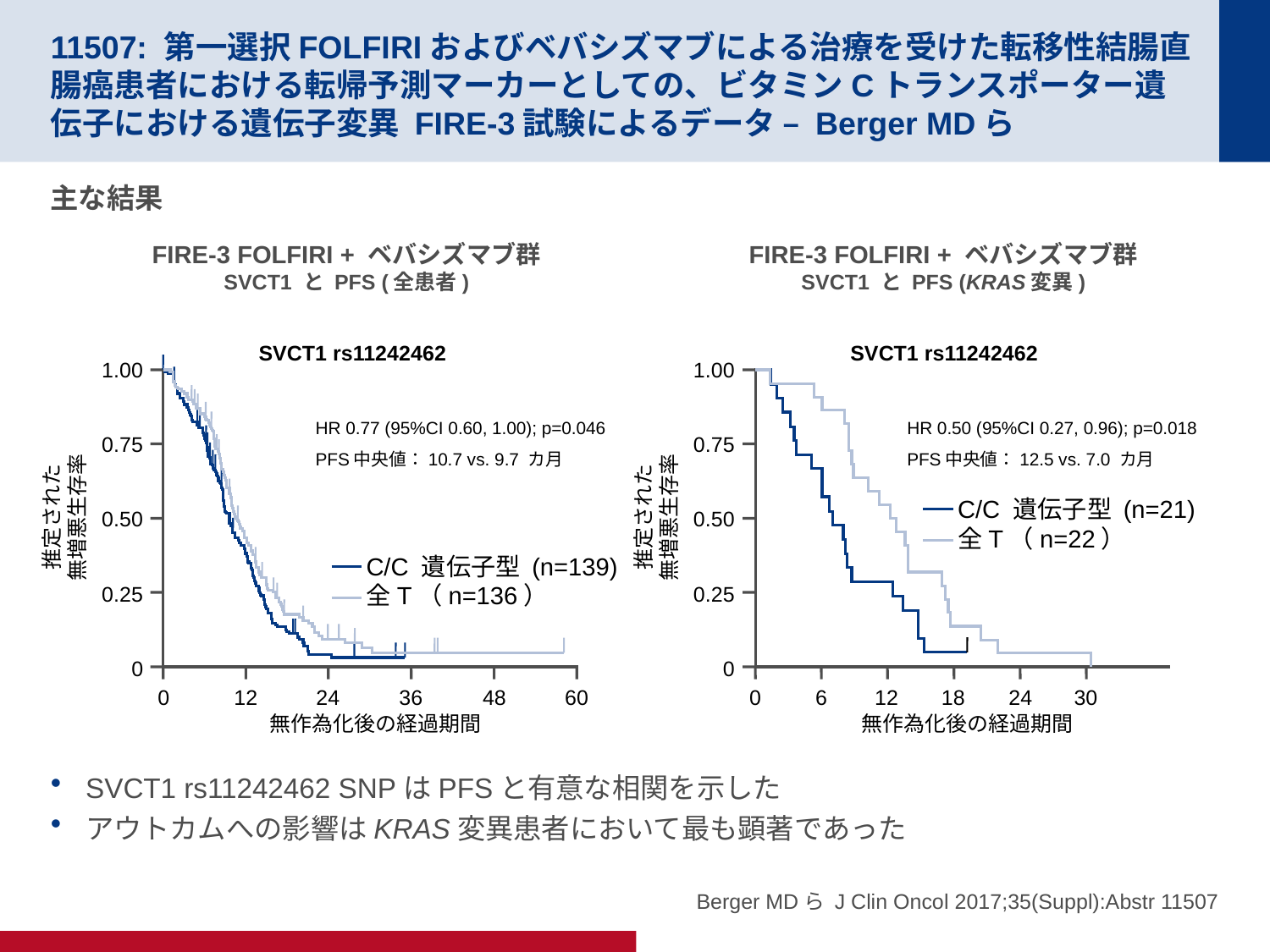

# 11507: 第一選択FOLFIRIおよびベバシズマブによる治療を受けた転移性結腸直腸癌患者における転帰予測マーカーとしての、ビタミンCトランスポーター遺伝子における遺伝子変異 FIRE-3試験によるデータ – Berger MDら
主な結果
FIRE-3 FOLFIRI + ベバシズマブ群
SVCT1 と PFS (全患者)
FIRE-3 FOLFIRI + ベバシズマブ群
SVCT1 と PFS (KRAS変異)
SVCT1 rs11242462
1.00
0.75
0.50
0.25
0

HR 0.77 (95%CI 0.60, 1.00); p=0.046
PFS中央値：10.7 vs. 9.7 カ月
推定された
無増悪生存率
C/C 遺伝子型 (n=139)
全T（n=136）
0	12	24	36	48	60
無作為化後の経過期間
SVCT1 rs11242462
1.00
0.75
0.50
0.25
0

HR 0.50 (95%CI 0.27, 0.96); p=0.018
PFS中央値：12.5 vs. 7.0 カ月
推定された
無増悪生存率
C/C 遺伝子型 (n=21)
全T（n=22）

0	6	12	18	24	30
無作為化後の経過期間
SVCT1 rs11242462 SNPはPFSと有意な相関を示した
アウトカムへの影響はKRAS変異患者において最も顕著であった
Berger MDら J Clin Oncol 2017;35(Suppl):Abstr 11507